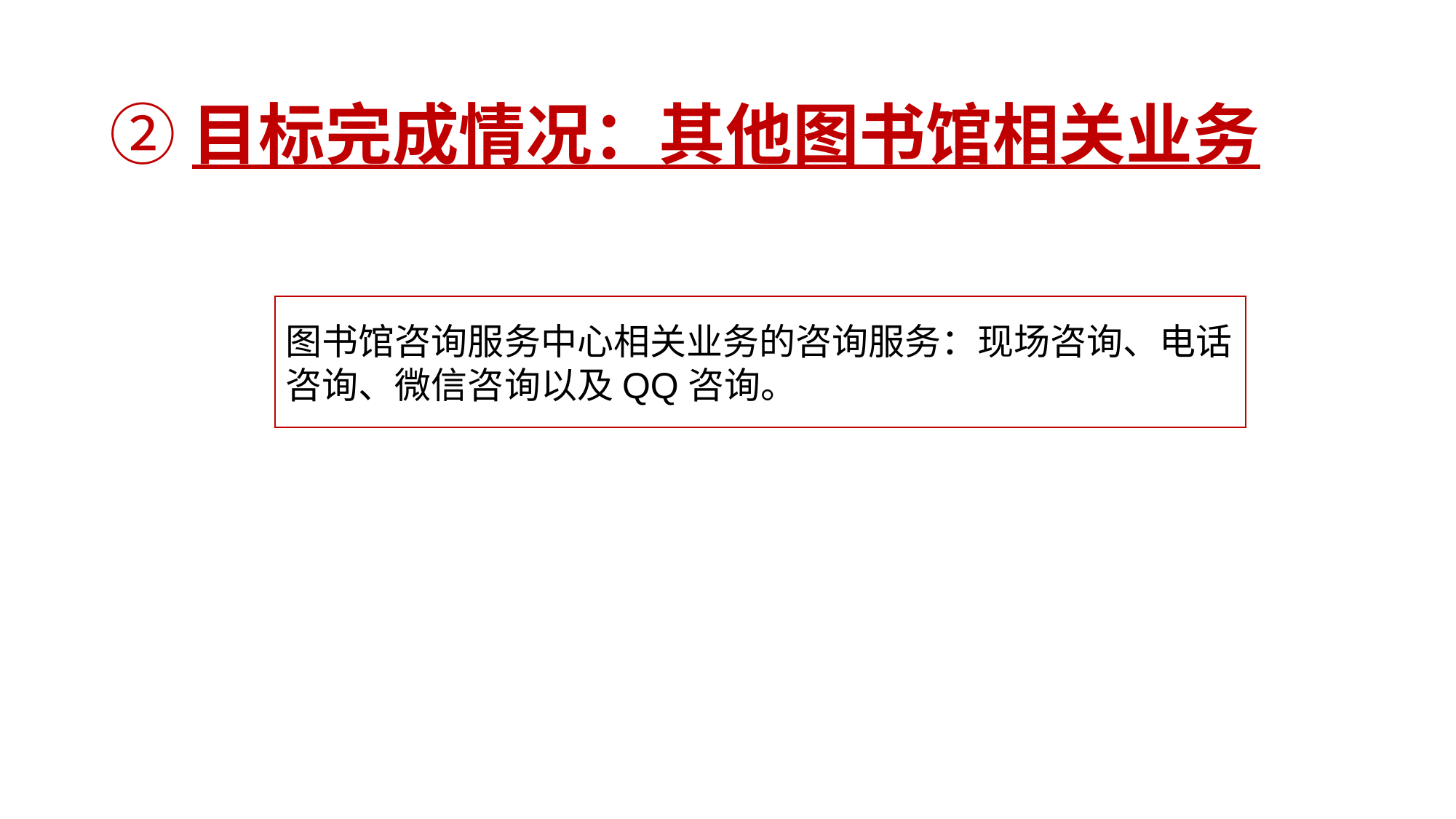

# ②目标完成情况：其他图书馆相关业务
图书馆咨询服务中心相关业务的咨询服务：现场咨询、电话咨询、微信咨询以及QQ咨询。